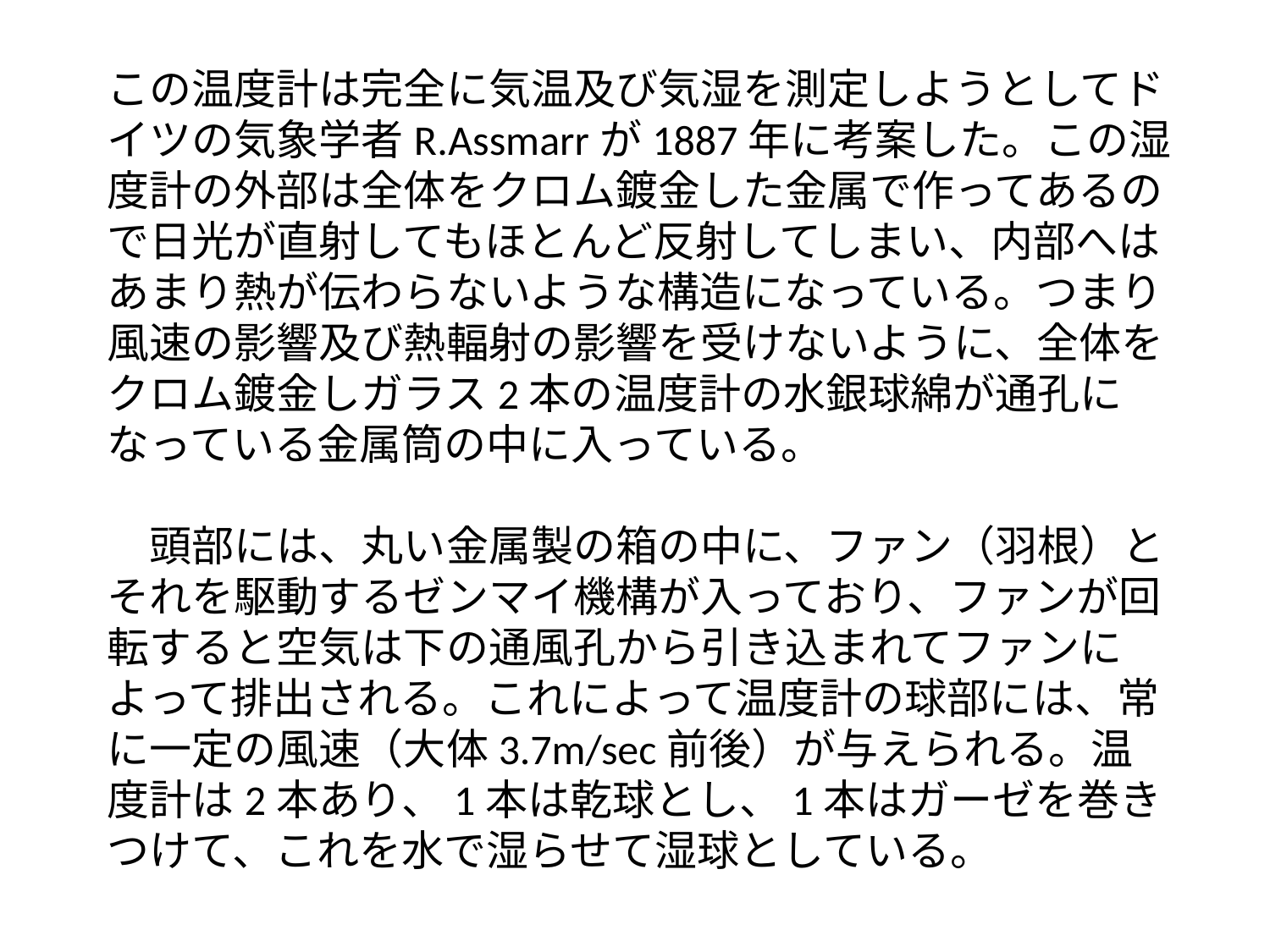

この温度計は完全に気温及び気湿を測定しようとしてドイツの気象学者R.Assmarrが1887年に考案した。この湿度計の外部は全体をクロム鍍金した金属で作ってあるので日光が直射してもほとんど反射してしまい、内部へはあまり熱が伝わらないような構造になっている。つまり風速の影響及び熱輻射の影響を受けないように、全体をクロム鍍金しガラス2本の温度計の水銀球綿が通孔になっている金属筒の中に入っている。

　頭部には、丸い金属製の箱の中に、ファン（羽根）とそれを駆動するゼンマイ機構が入っており、ファンが回転すると空気は下の通風孔から引き込まれてファンによって排出される。これによって温度計の球部には、常に一定の風速（大体3.7m/sec前後）が与えられる。温度計は2本あり、1本は乾球とし、1本はガーゼを巻きつけて、これを水で湿らせて湿球としている。